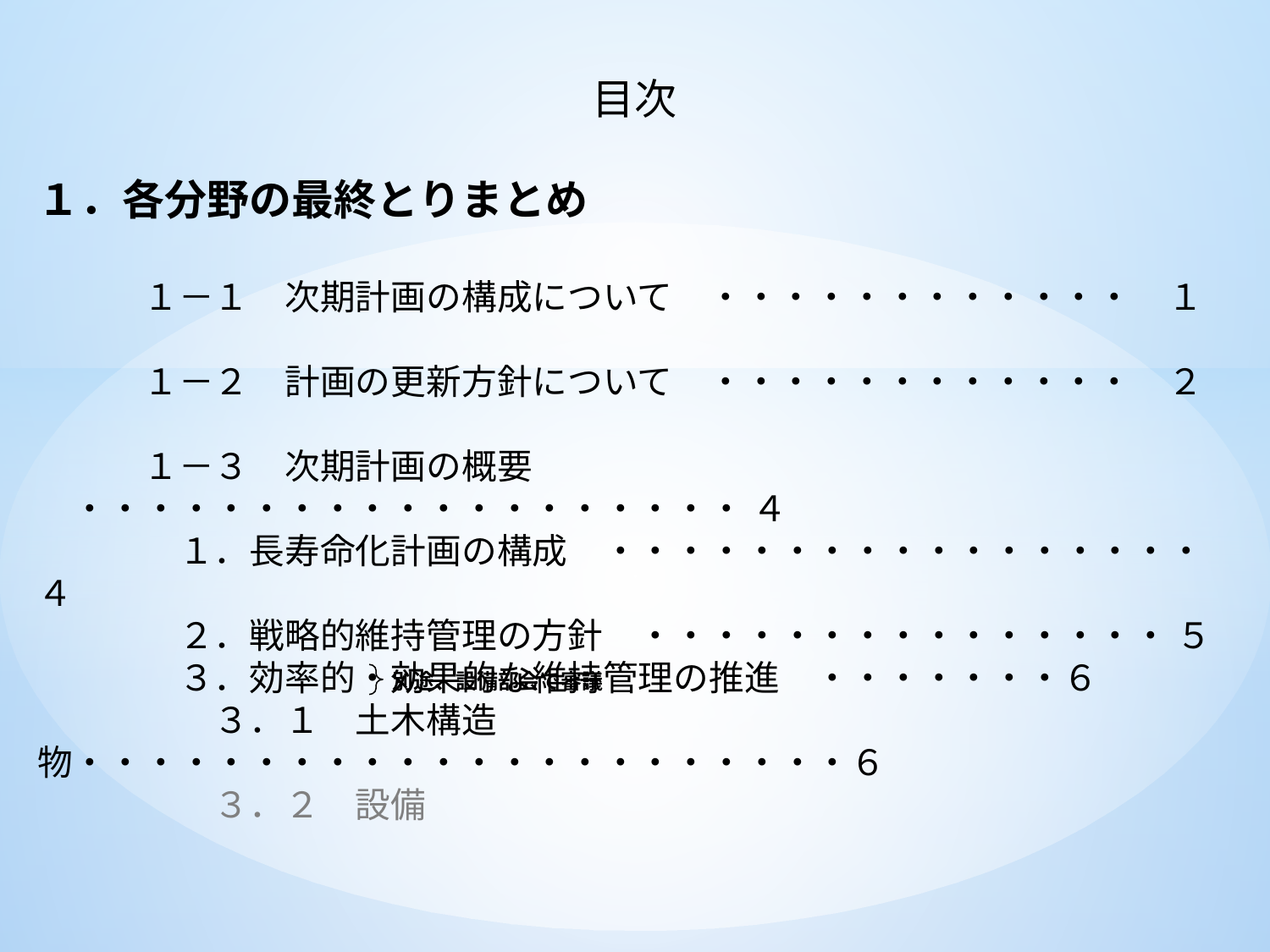

目次

１．各分野の最終とりまとめ

　　　１－１　次期計画の構成について　・・・・・・・・・・・・　１

　　　１－２　計画の更新方針について　・・・・・・・・・・・・　２

　　　１－３　次期計画の概要　・・・・・・・・・・・・・・・・・・・ ４
　　　　１．長寿命化計画の構成　・・・・・・・・・・・・・・・・・ ４
　　　　２．戦略的維持管理の方針　・・・・・・・・・・・・・・・ ５
　　　　３．効率的・効果的な維持管理の推進　・・・・・・・６
　　　　　３．１　土木構造物・・・・・・・・・・・・・・・・・・・・・・６
　　　　　３．２　設備

別途、設備部会で審議